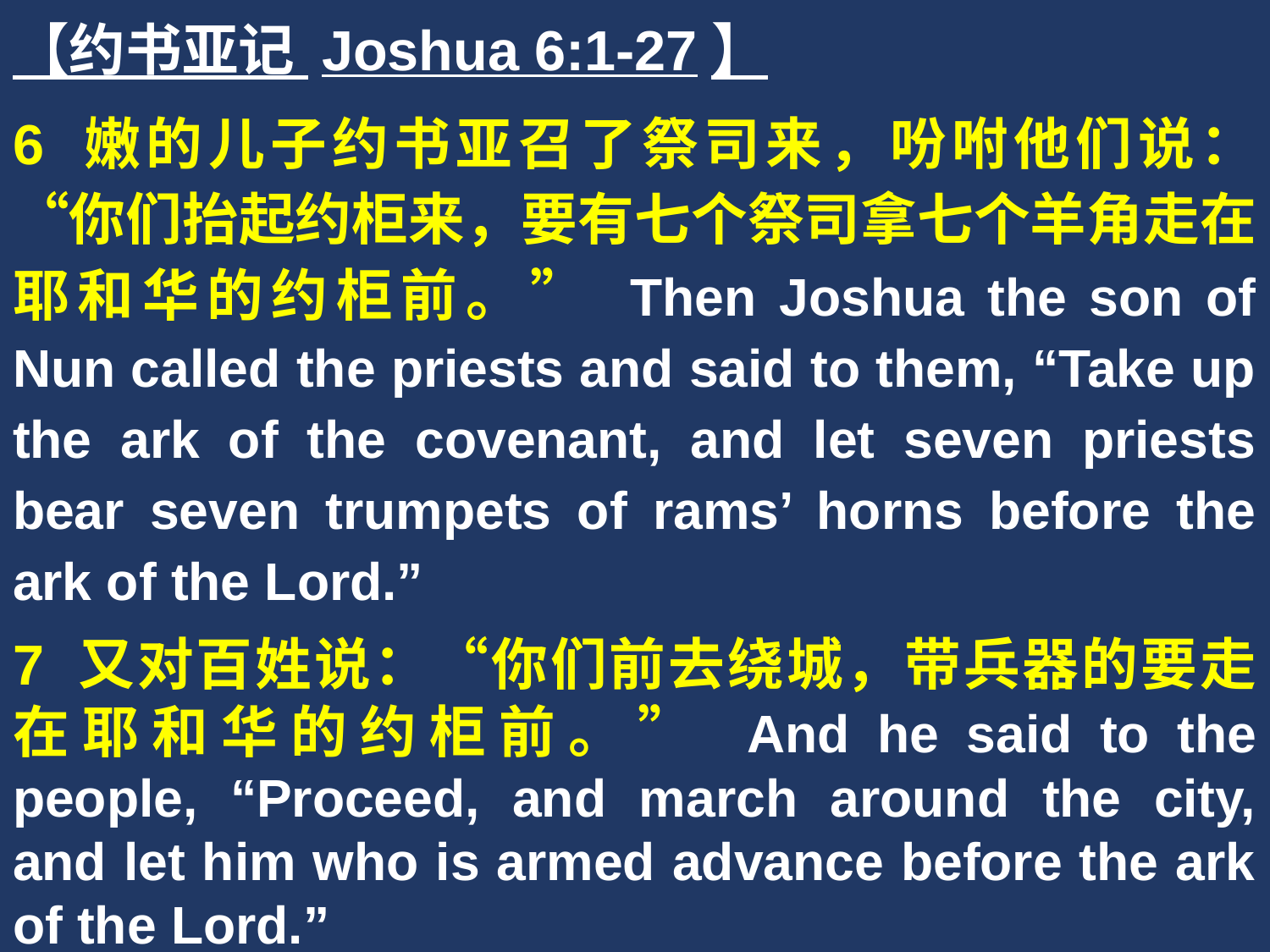

【约书亚记 Joshua 6:1-27】
6 嫩的儿子约书亚召了祭司来，吩咐他们说：“你们抬起约柜来，要有七个祭司拿七个羊角走在耶和华的约柜前。” Then Joshua the son of Nun called the priests and said to them, “Take up the ark of the covenant, and let seven priests bear seven trumpets of rams’ horns before the ark of the Lord.”
7 又对百姓说：“你们前去绕城，带兵器的要走在耶和华的约柜前。” And he said to the people, “Proceed, and march around the city, and let him who is armed advance before the ark of the Lord.”